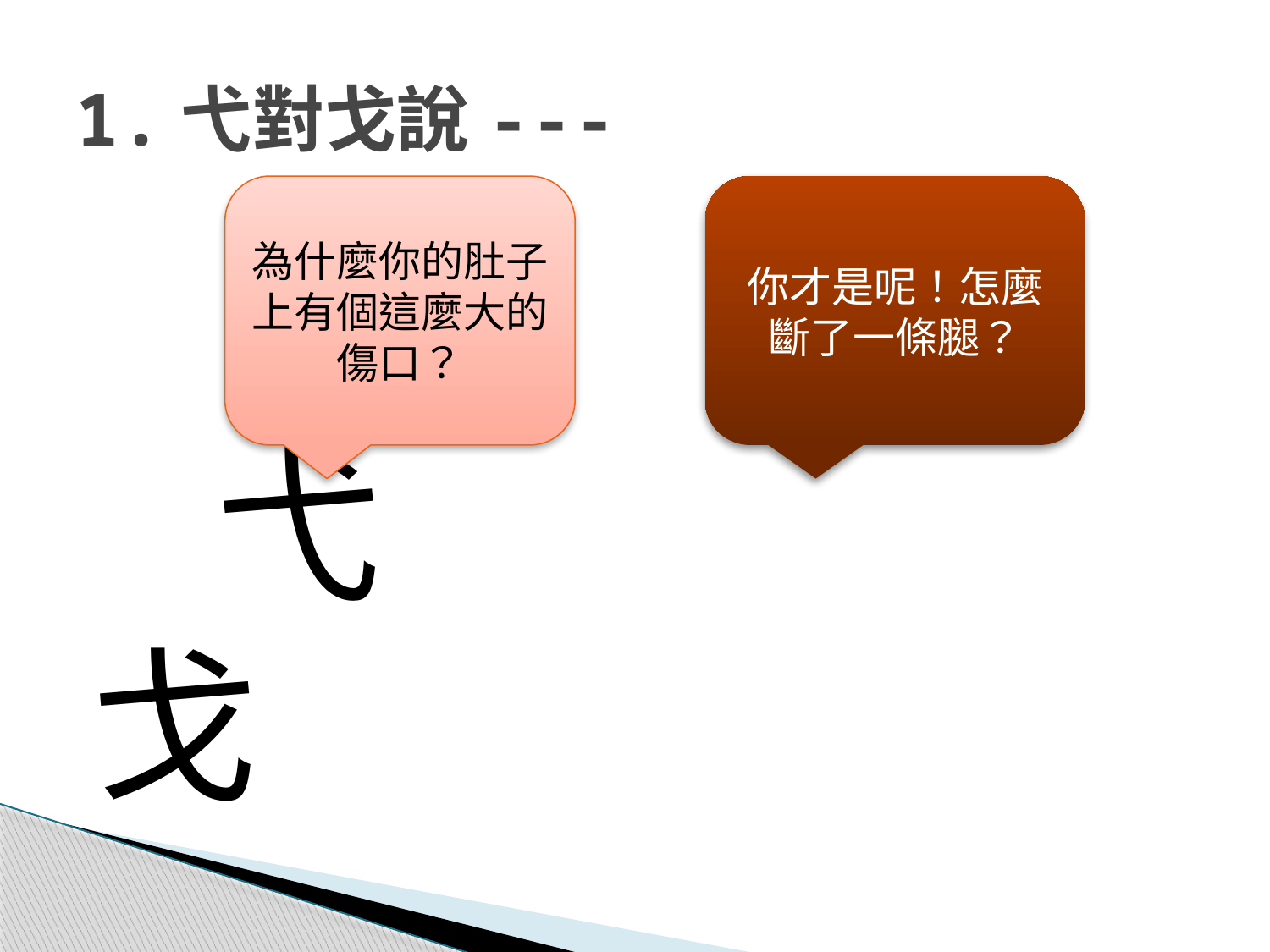

# 1.弋對戈說---
為什麼你的肚子上有個這麼大的傷口？
你才是呢！怎麼斷了一條腿？

 弋         戈